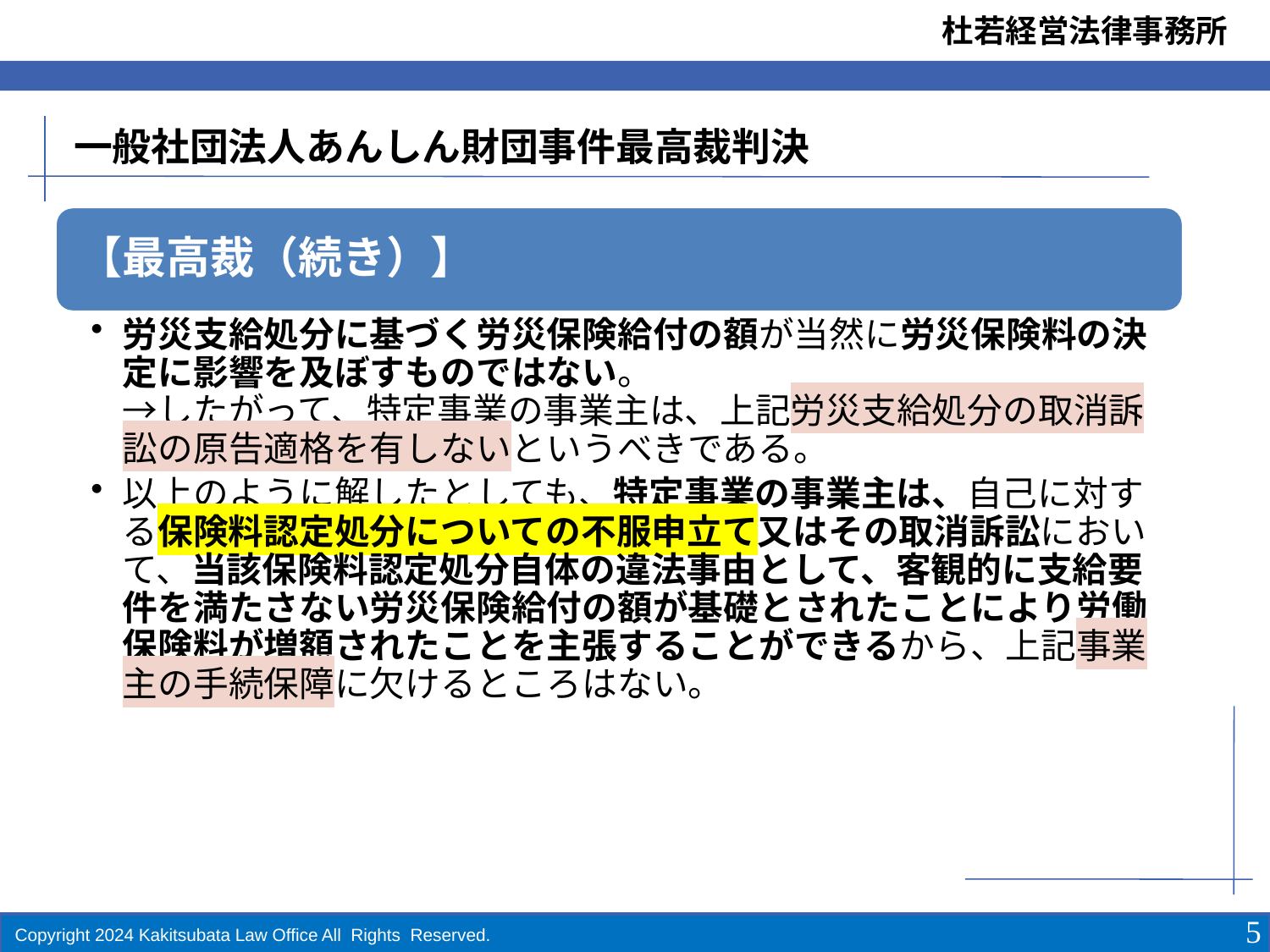

一般社団法人あんしん財団事件最高裁判決
【最高裁（続き）】
労災支給処分に基づく労災保険給付の額が当然に労災保険料の決定に影響を及ぼすものではない。
→したがって、特定事業の事業主は、上記労災支給処分の取消訴訟の原告適格を有しないというべきである。
以上のように解したとしても、特定事業の事業主は、自己に対する保険料認定処分についての不服申立て又はその取消訴訟において、当該保険料認定処分自体の違法事由として、客観的に支給要件を満たさない労災保険給付の額が基礎とされたことにより労働保険料が増額されたことを主張することができるから、上記事業主の手続保障に欠けるところはない。
5